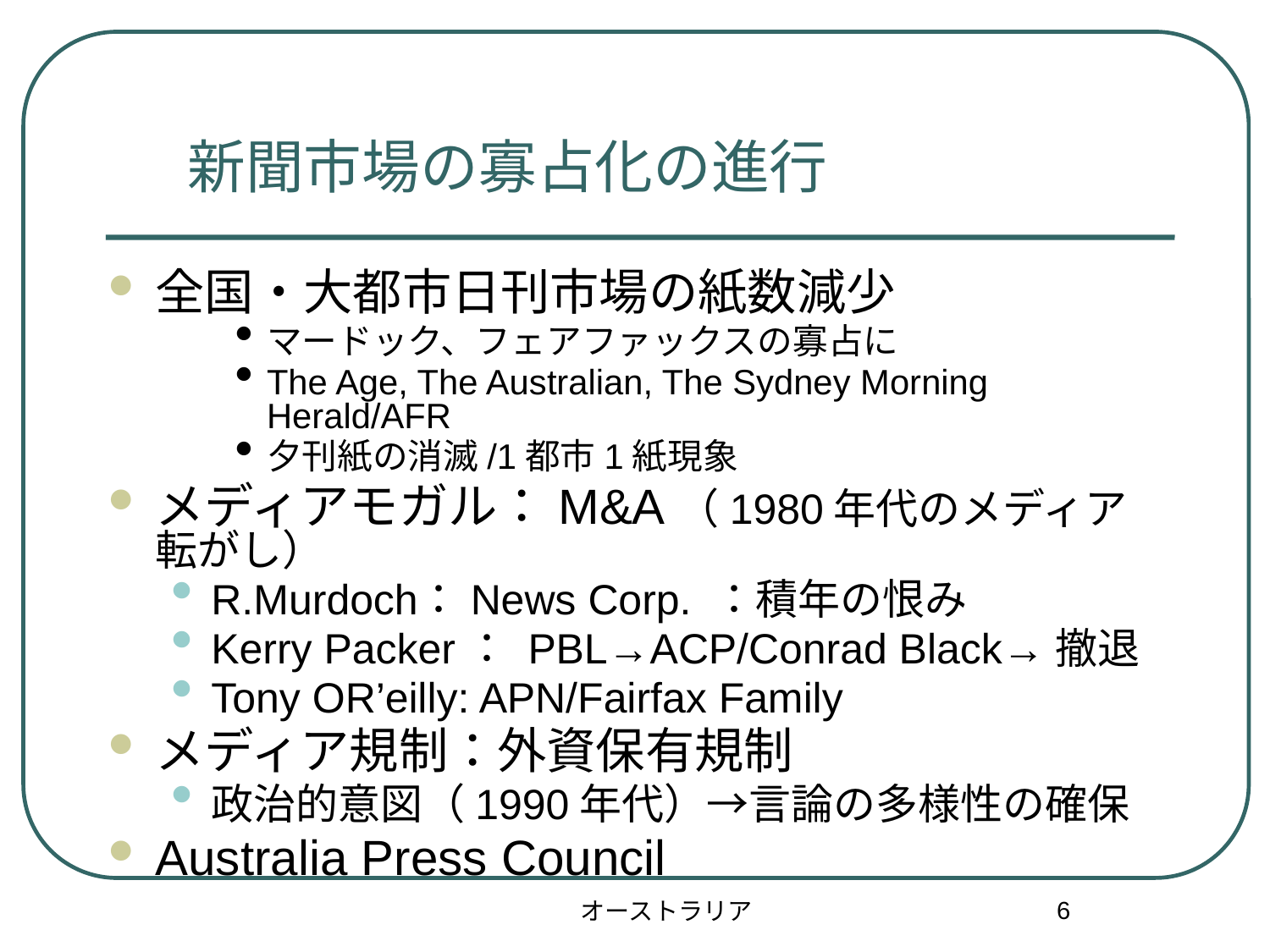

# 新聞市場の寡占化の進行
全国・大都市日刊市場の紙数減少
マードック、フェアファックスの寡占に
The Age, The Australian, The Sydney Morning Herald/AFR
夕刊紙の消滅/1都市1紙現象
メディアモガル：M&A（1980年代のメディア転がし）
R.Murdoch：News Corp. ：積年の恨み
Kerry Packer： PBL→ACP/Conrad Black→撤退
Tony OR’eilly: APN/Fairfax Family
メディア規制：外資保有規制
政治的意図（1990年代）→言論の多様性の確保
Australia Press Council
6
オーストラリア